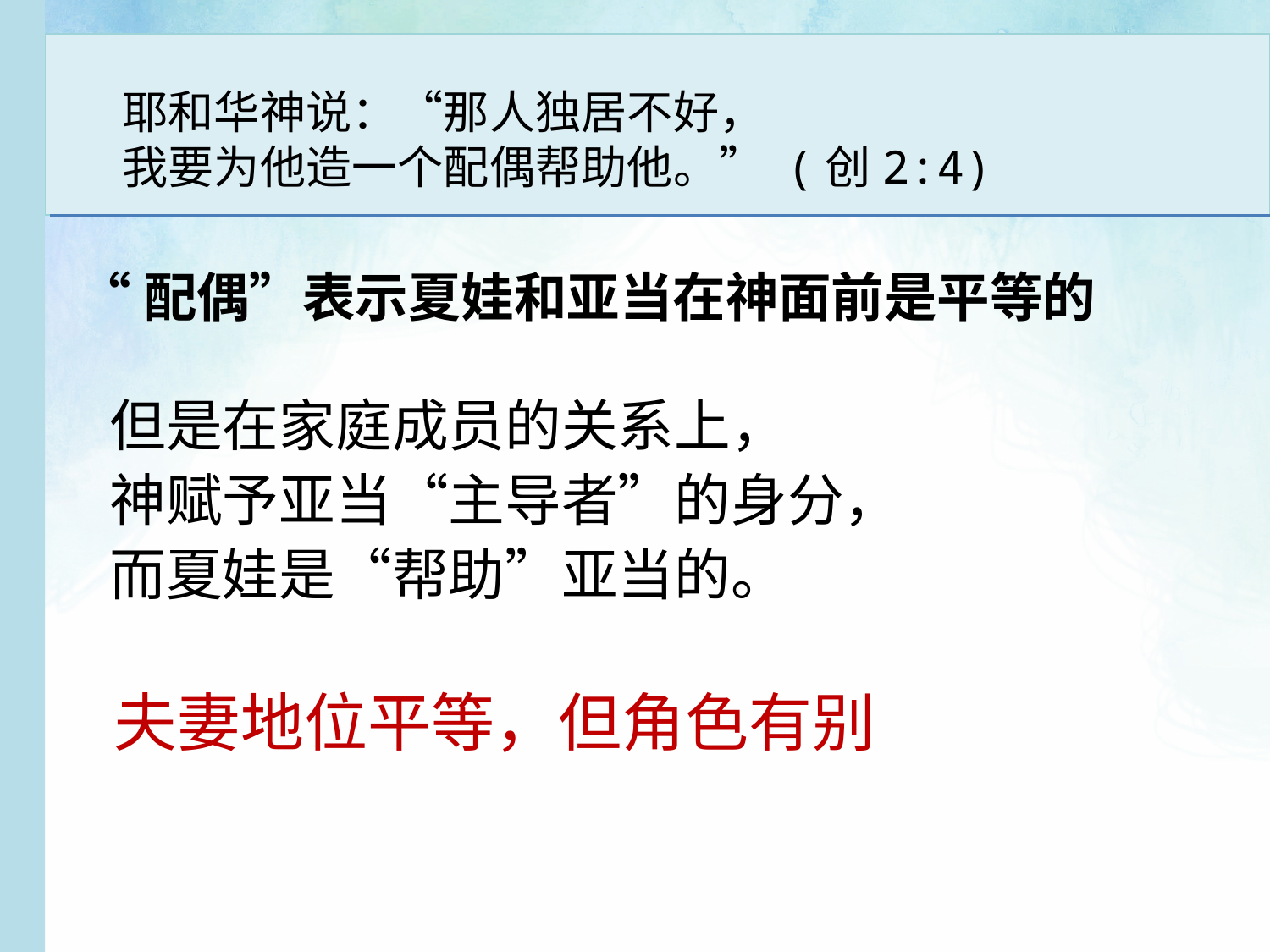

耶和华神说：“那人独居不好，
我要为他造一个配偶帮助他。” (创2:4)
“配偶”表示夏娃和亚当在神面前是平等的
但是在家庭成员的关系上，
神赋予亚当“主导者”的身分，
而夏娃是“帮助”亚当的。
夫妻地位平等，但角色有别